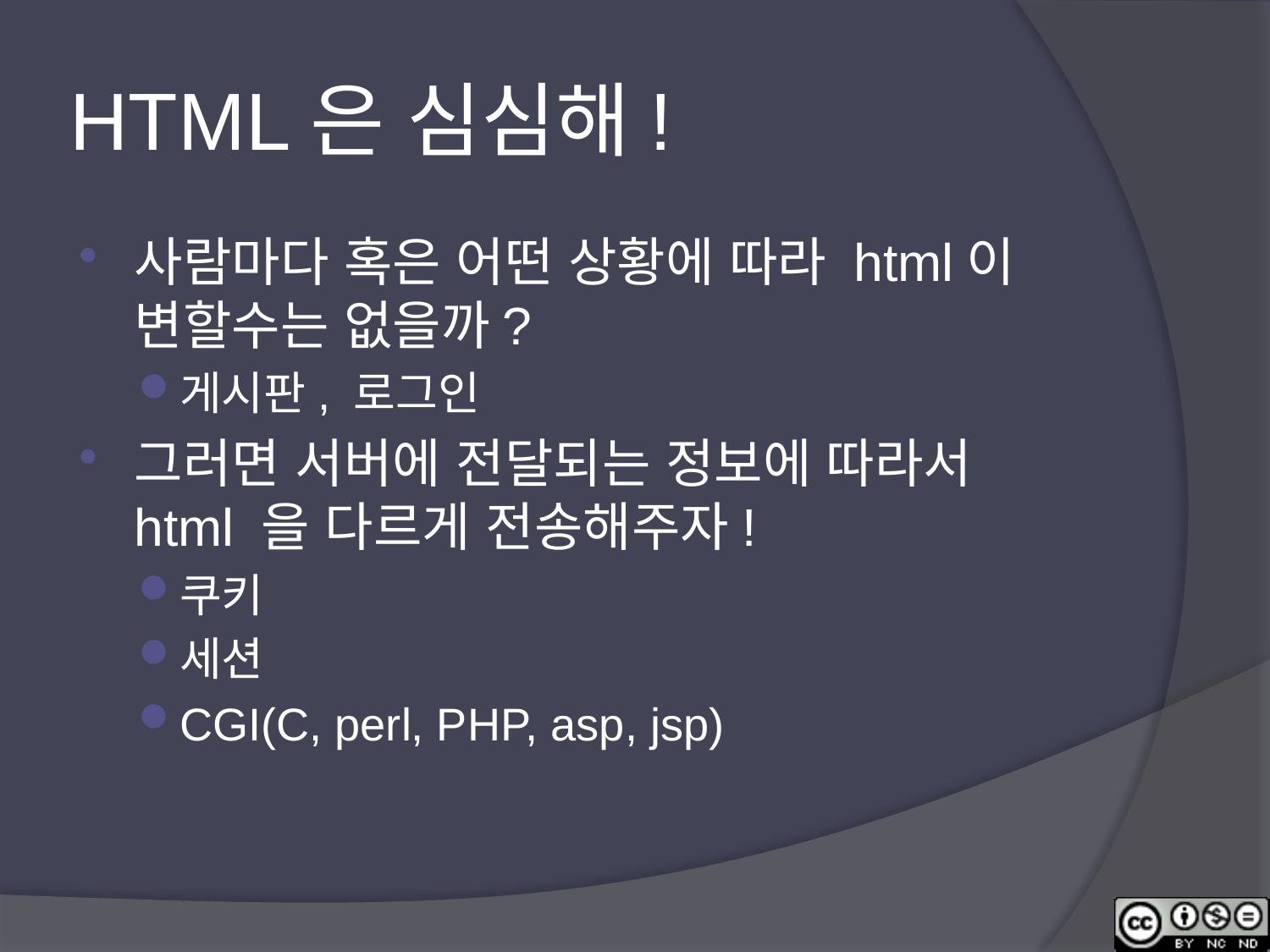

# HTML은 심심해!
사람마다 혹은 어떤 상황에 따라 html이 변할수는 없을까?
게시판, 로그인
그러면 서버에 전달되는 정보에 따라서 html 을 다르게 전송해주자!
쿠키
세션
CGI(C, perl, PHP, asp, jsp)